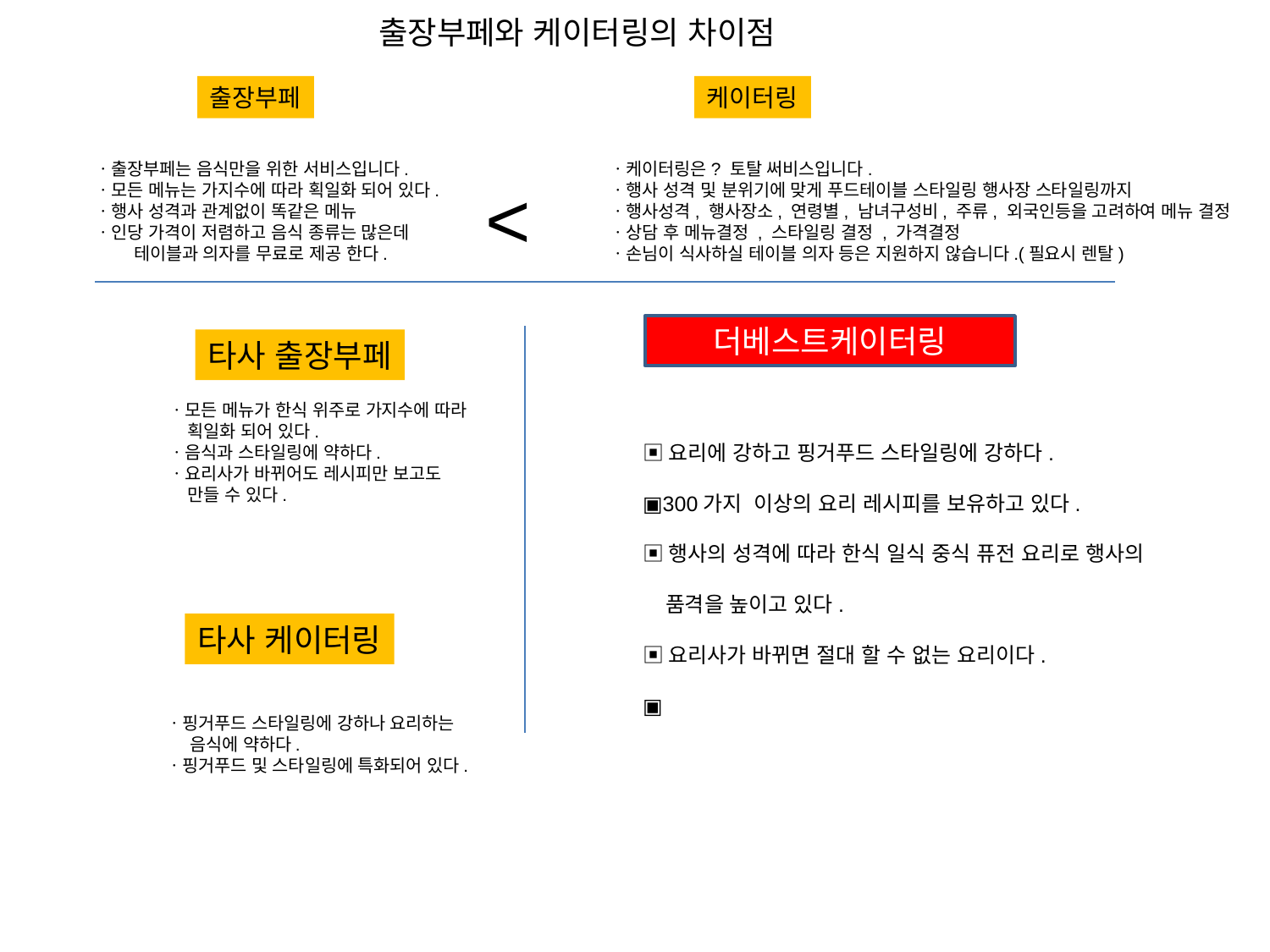

출장부페와 케이터링의 차이점
출장부페
케이터링
ㆍ출장부페는 음식만을 위한 서비스입니다.
ㆍ모든 메뉴는 가지수에 따라 획일화 되어 있다.
ㆍ행사 성격과 관계없이 똑같은 메뉴
ㆍ인당 가격이 저렴하고 음식 종류는 많은데
       테이블과 의자를 무료로 제공 한다.
ㆍ케이터링은? 토탈 써비스입니다.
ㆍ행사 성격 및 분위기에 맞게 푸드테이블 스타일링 행사장 스타일링까지
ㆍ행사성격, 행사장소, 연령별, 남녀구성비, 주류, 외국인등을 고려하여 메뉴 결정
ㆍ상담 후 메뉴결정 , 스타일링 결정 , 가격결정
ㆍ손님이 식사하실 테이블 의자 등은 지원하지 않습니다.(필요시 렌탈)
<
더베스트케이터링
타사 출장부페
ㆍ모든 메뉴가 한식 위주로 가지수에 따라
   획일화 되어 있다.
ㆍ음식과 스타일링에 약하다.
ㆍ요리사가 바뀌어도 레시피만 보고도
   만들 수 있다.
▣요리에 강하고 핑거푸드 스타일링에 강하다.

▣300가지  이상의 요리 레시피를 보유하고 있다.

▣행사의 성격에 따라 한식 일식 중식 퓨전 요리로 행사의

   품격을 높이고 있다.

▣요리사가 바뀌면 절대 할 수 없는 요리이다.

▣
타사 케이터링
ㆍ핑거푸드 스타일링에 강하나 요리하는
    음식에 약하다.
ㆍ핑거푸드 및 스타일링에 특화되어 있다.